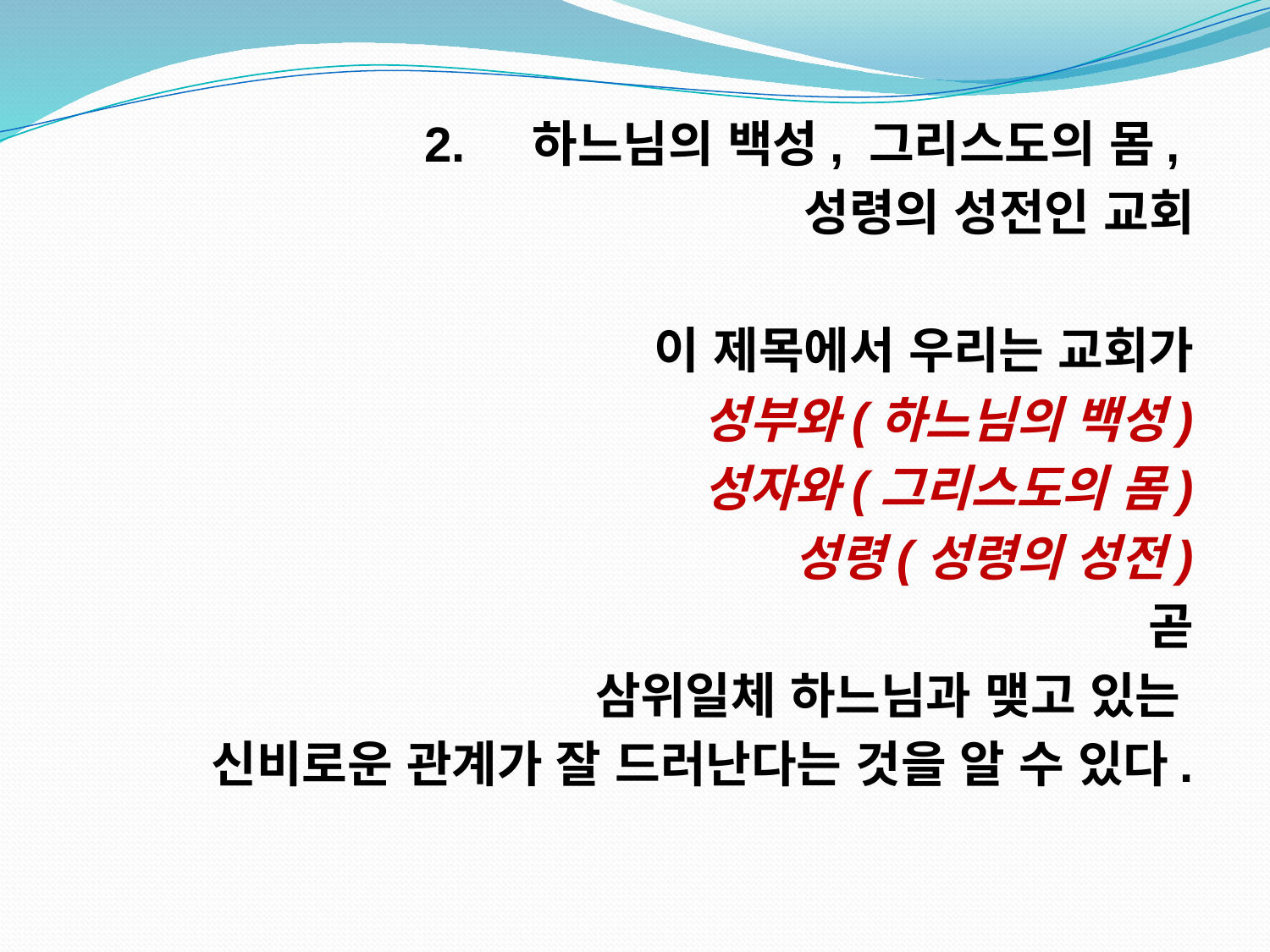

2.    하느님의 백성, 그리스도의 몸,
성령의 성전인 교회

이 제목에서 우리는 교회가
성부와(하느님의 백성)
성자와(그리스도의 몸)
성령(성령의 성전)
곧
삼위일체 하느님과 맺고 있는
신비로운 관계가 잘 드러난다는 것을 알 수 있다.